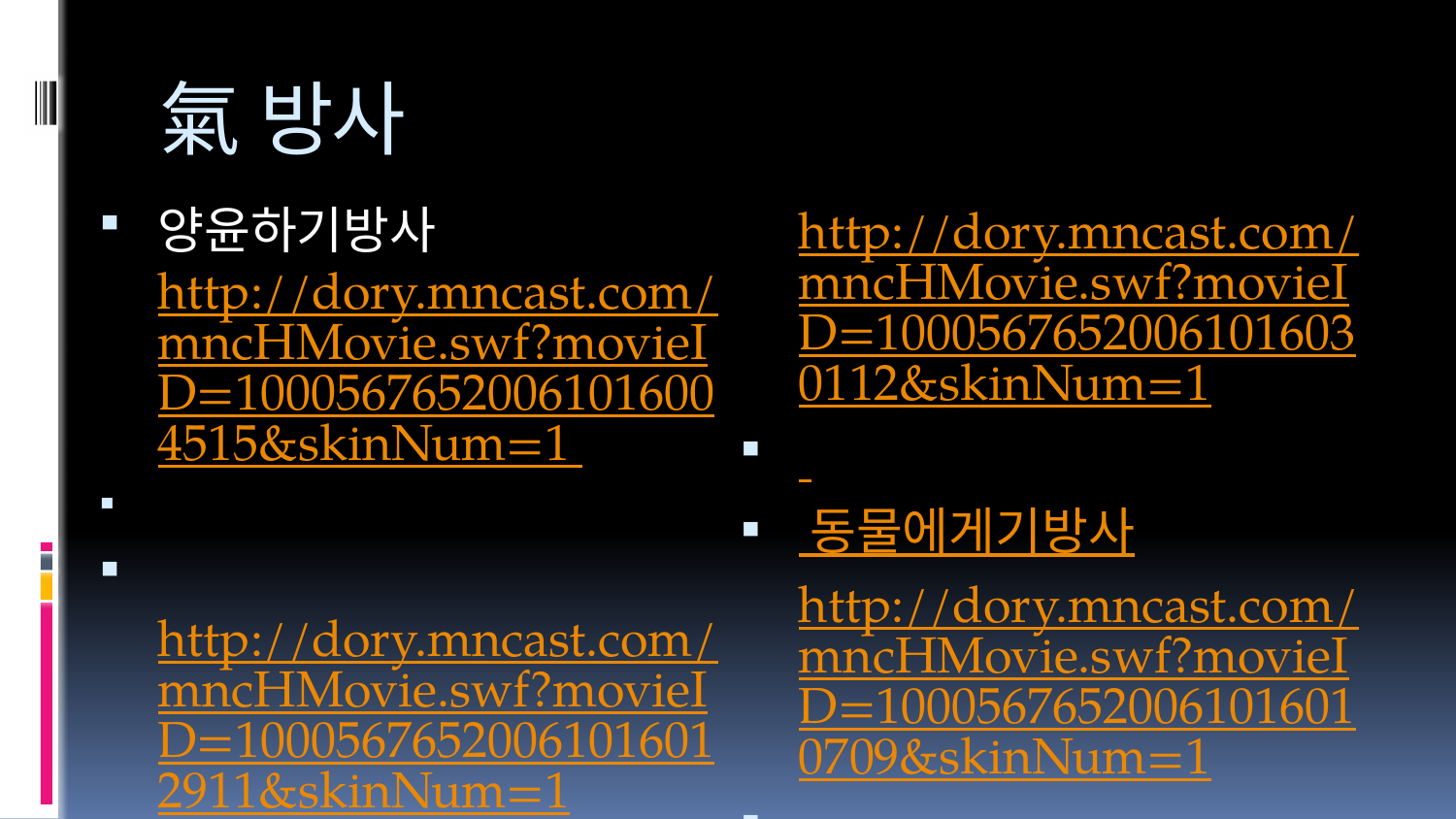

# 氣 방사
양윤하기방사 http://dory.mncast.com/mncHMovie.swf?movieID=10005676520061016004515&skinNum=1

   http://dory.mncast.com/mncHMovie.swf?movieID=10005676520061016012911&skinNum=1

 차인표기방영  http://dory.mncast.com/mncHMovie.swf?movieID=10005676520061016030112&skinNum=1

 동물에게기방사http://dory.mncast.com/mncHMovie.swf?movieID=10005676520061016010709&skinNum=1

양운하9층에서기방사http://www.scjnet.co.kr/movie/meditation/energy.asf
대장공 다큐동영상  : 대장공 홍보동영상(옥기선생님.한옥하선생님.마점원선생님의 치유장면)